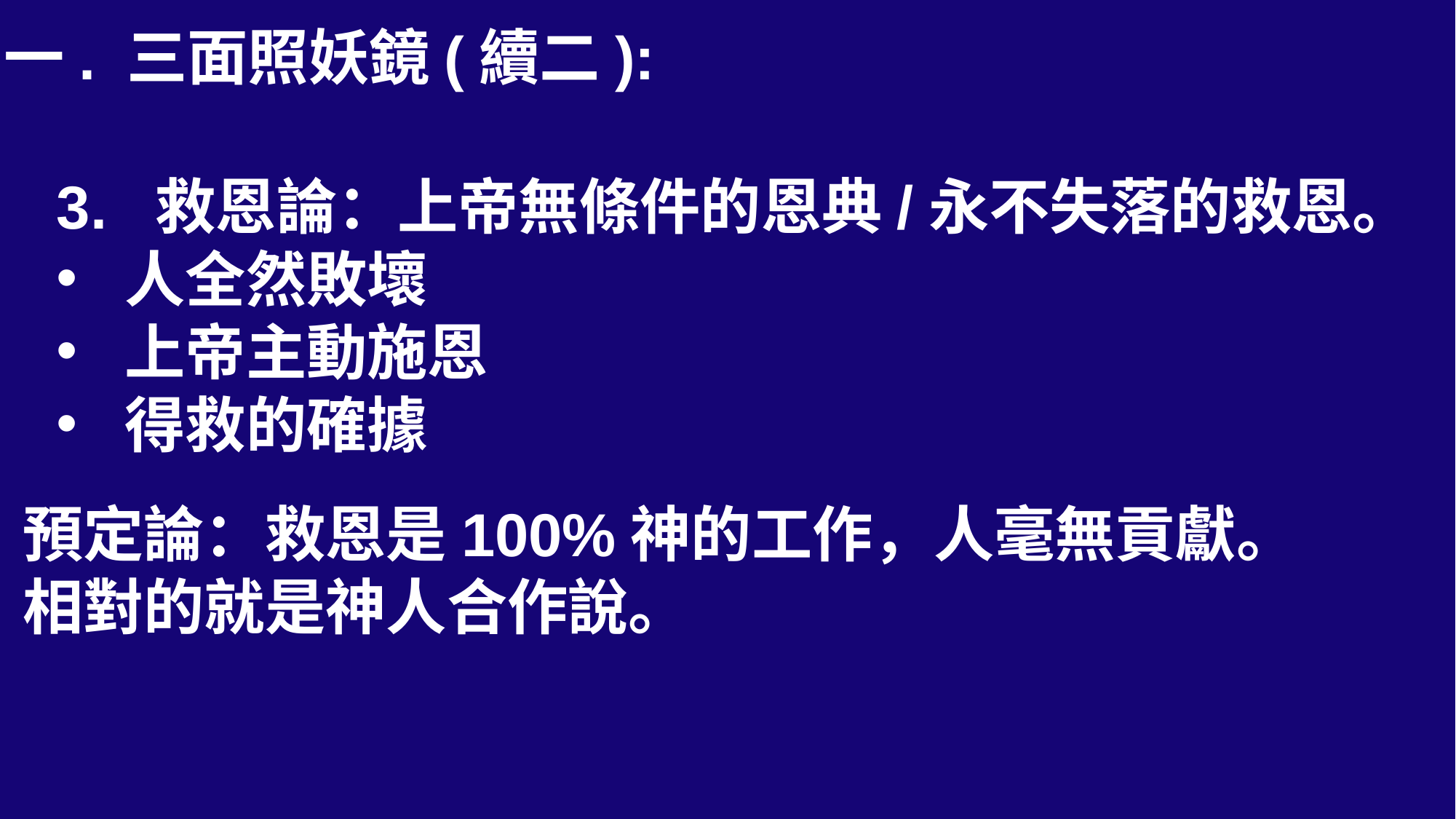

一. 三面照妖鏡(續二):
3.  救恩論：上帝無條件的恩典/永不失落的救恩。
人全然敗壞
上帝主動施恩
得救的確據
預定論：救恩是100%神的工作，人毫無貢獻。
相對的就是神人合作說。